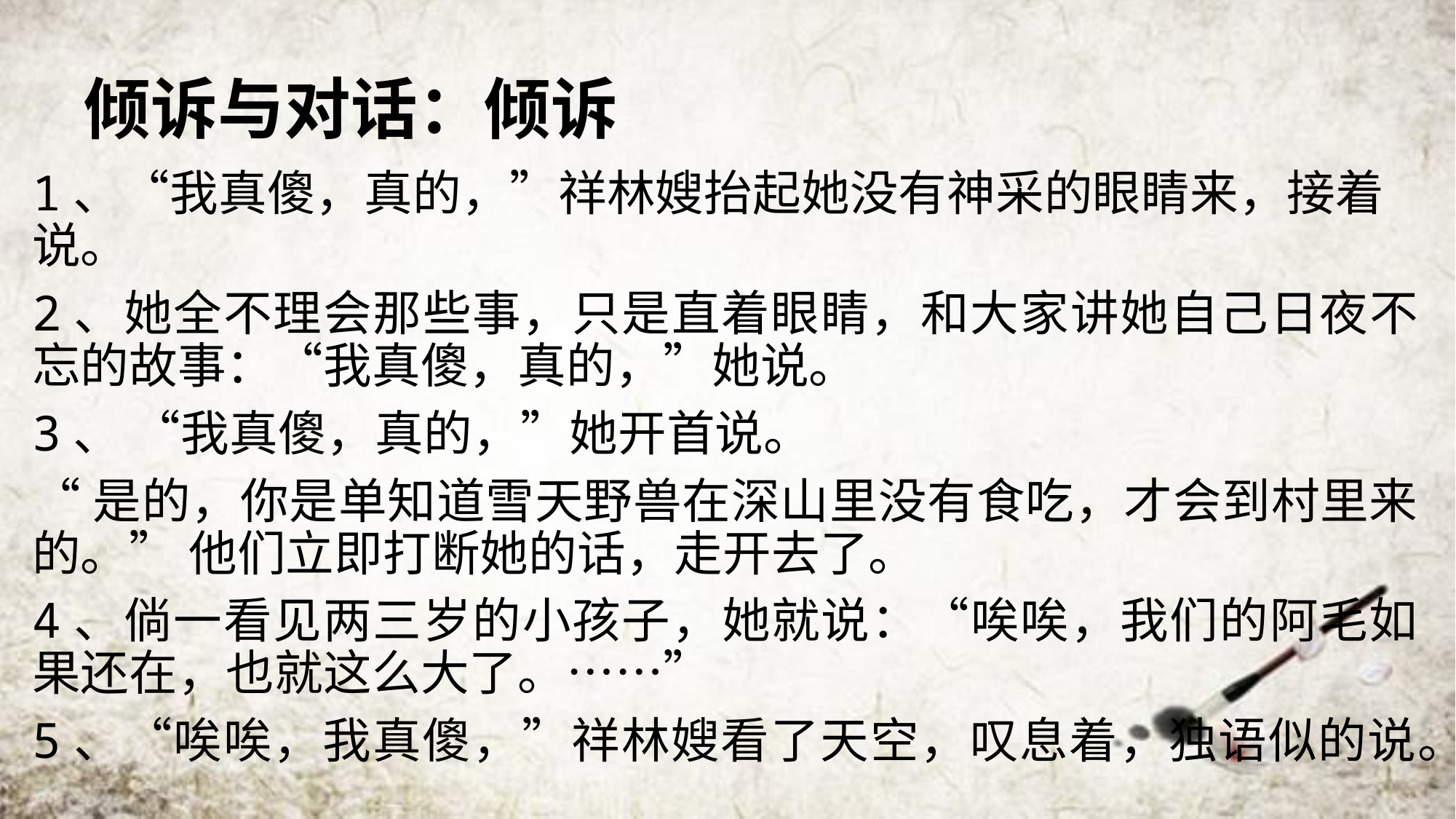

# 倾诉与对话：倾诉
1、“我真傻，真的，”祥林嫂抬起她没有神采的眼睛来，接着说。
2、她全不理会那些事，只是直着眼睛，和大家讲她自己日夜不忘的故事：“我真傻，真的，”她说。
3、 “我真傻，真的，”她开首说。
“是的，你是单知道雪天野兽在深山里没有食吃，才会到村里来的。” 他们立即打断她的话，走开去了。
4、倘一看见两三岁的小孩子，她就说：“唉唉，我们的阿毛如果还在，也就这么大了。……”
5、“唉唉，我真傻，”祥林嫂看了天空，叹息着，独语似的说。